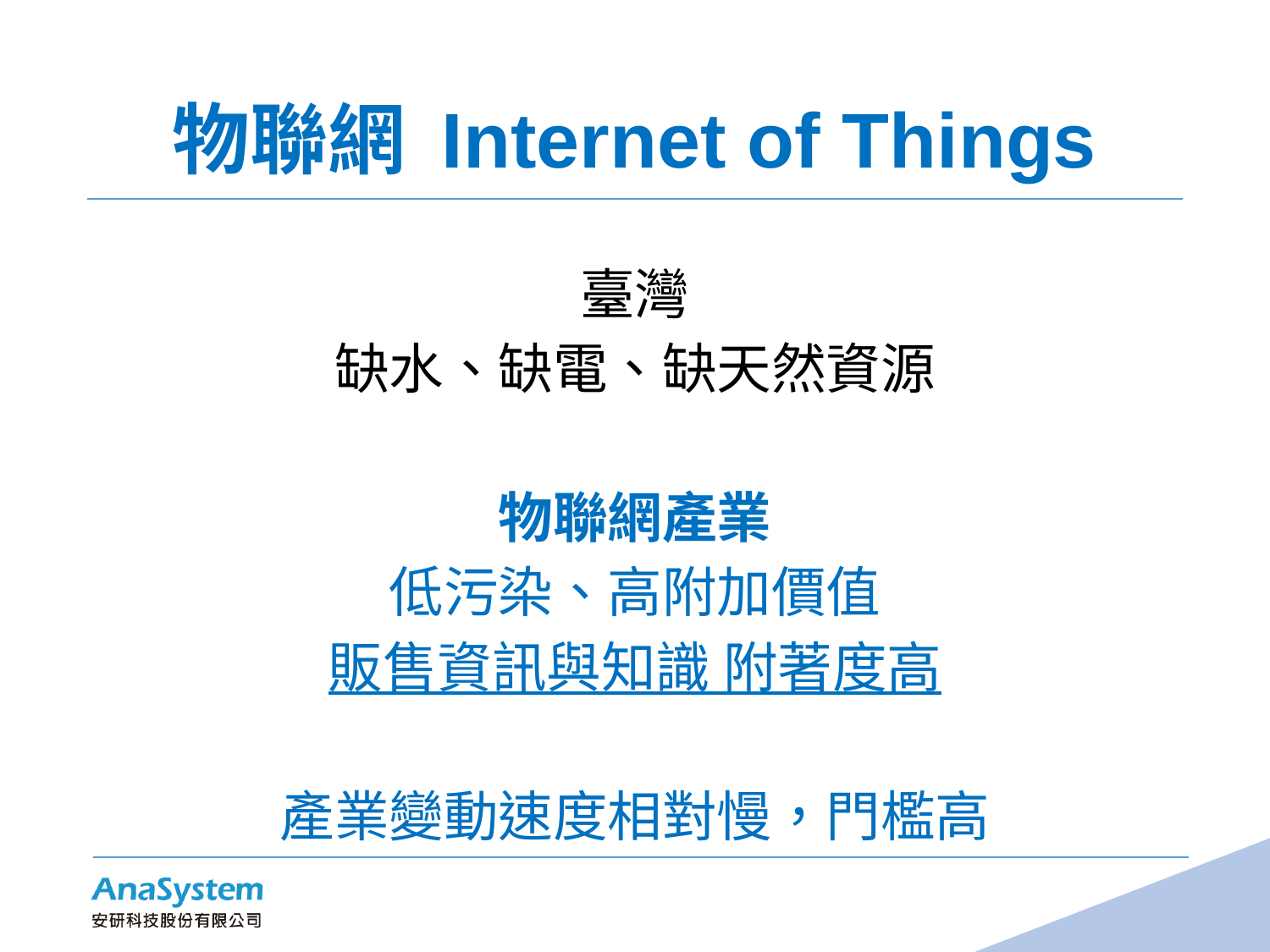

# 物聯網 Internet of Things
臺灣
缺水、缺電、缺天然資源

物聯網產業
低污染、高附加價值
販售資訊與知識 附著度高

產業變動速度相對慢，門檻高

2